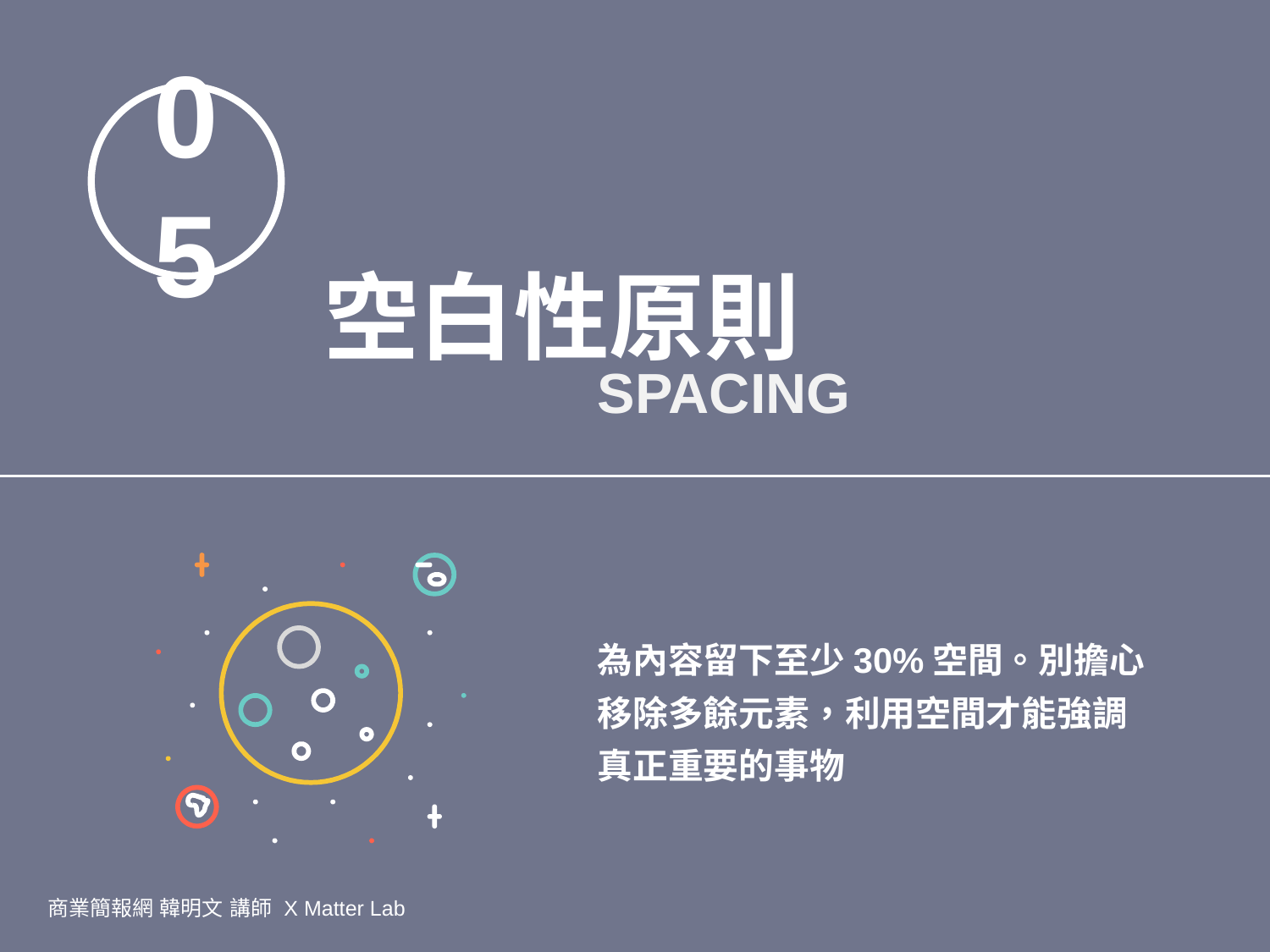

05
空白性原則
SPACING

為內容留下至少30%空間。別擔心移除多餘元素，利用空間才能強調真正重要的事物

商業簡報網 韓明文 講師 X Matter Lab